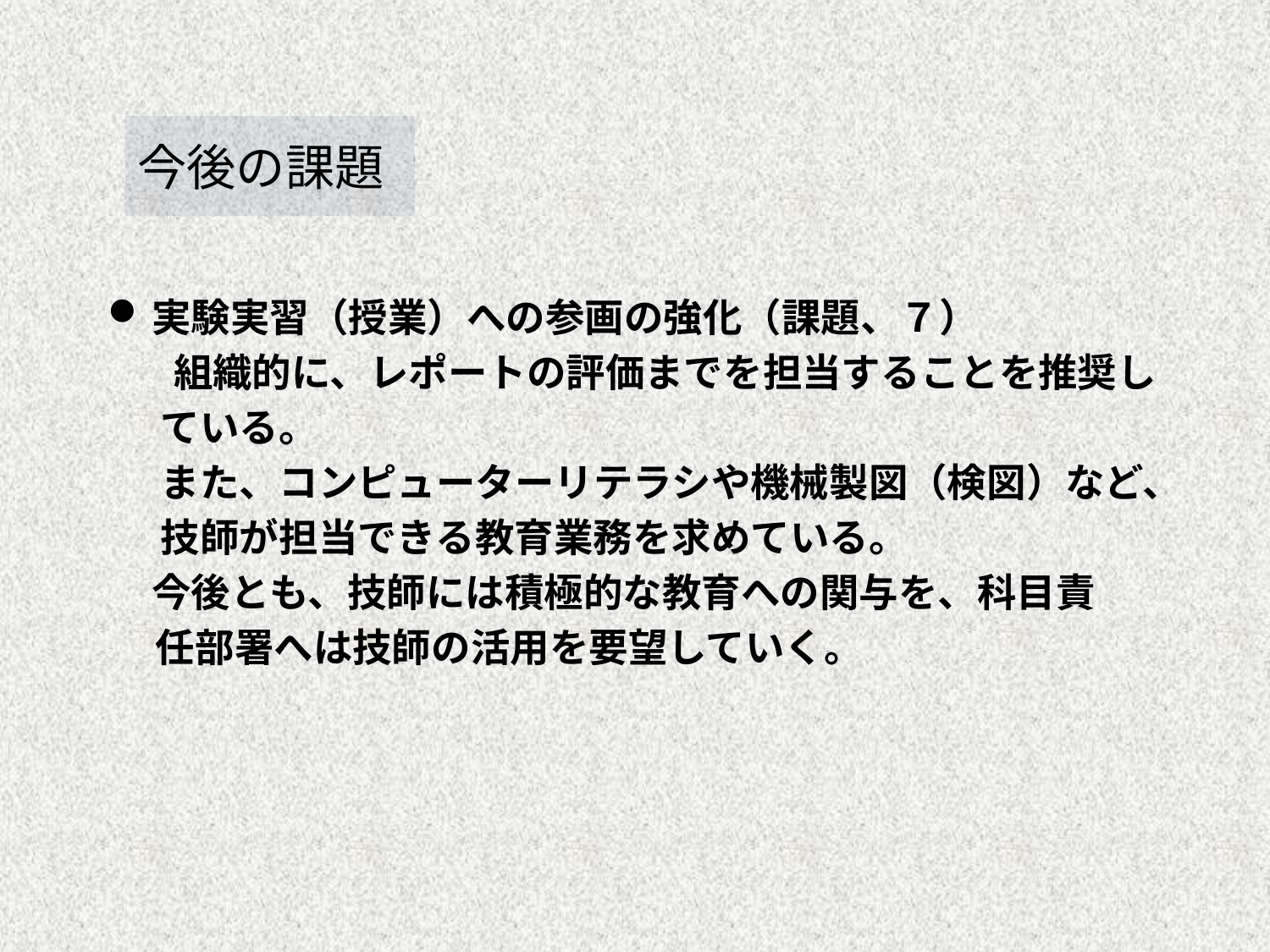

# 今後の課題
実験実習（授業）への参画の強化（課題、７）
  　組織的に、レポートの評価までを担当することを推奨し
     ている。
     また、コンピューターリテラシや機械製図（検図）など、
     技師が担当できる教育業務を求めている。
    今後とも、技師には積極的な教育への関与を、科目責
　 任部署へは技師の活用を要望していく。